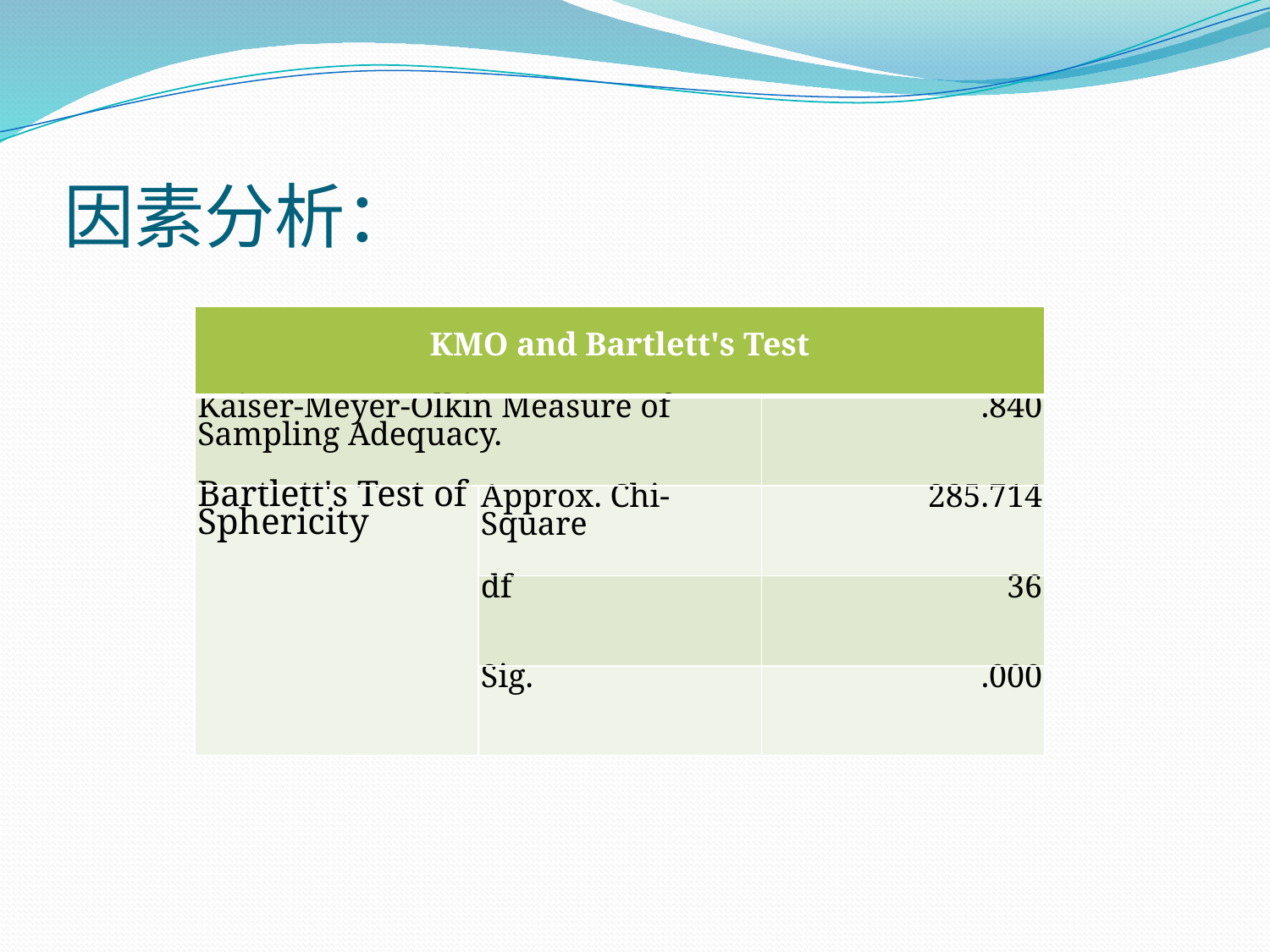

# 因素分析：
| KMO and Bartlett's Test |  |  |
| --- | --- | --- |
| Kaiser-Meyer-Olkin Measure of Sampling Adequacy. |  | .840 |
| Bartlett's Test of Sphericity | Approx. Chi-Square | 285.714 |
|  | df | 36 |
|  | Sig. | .000 |